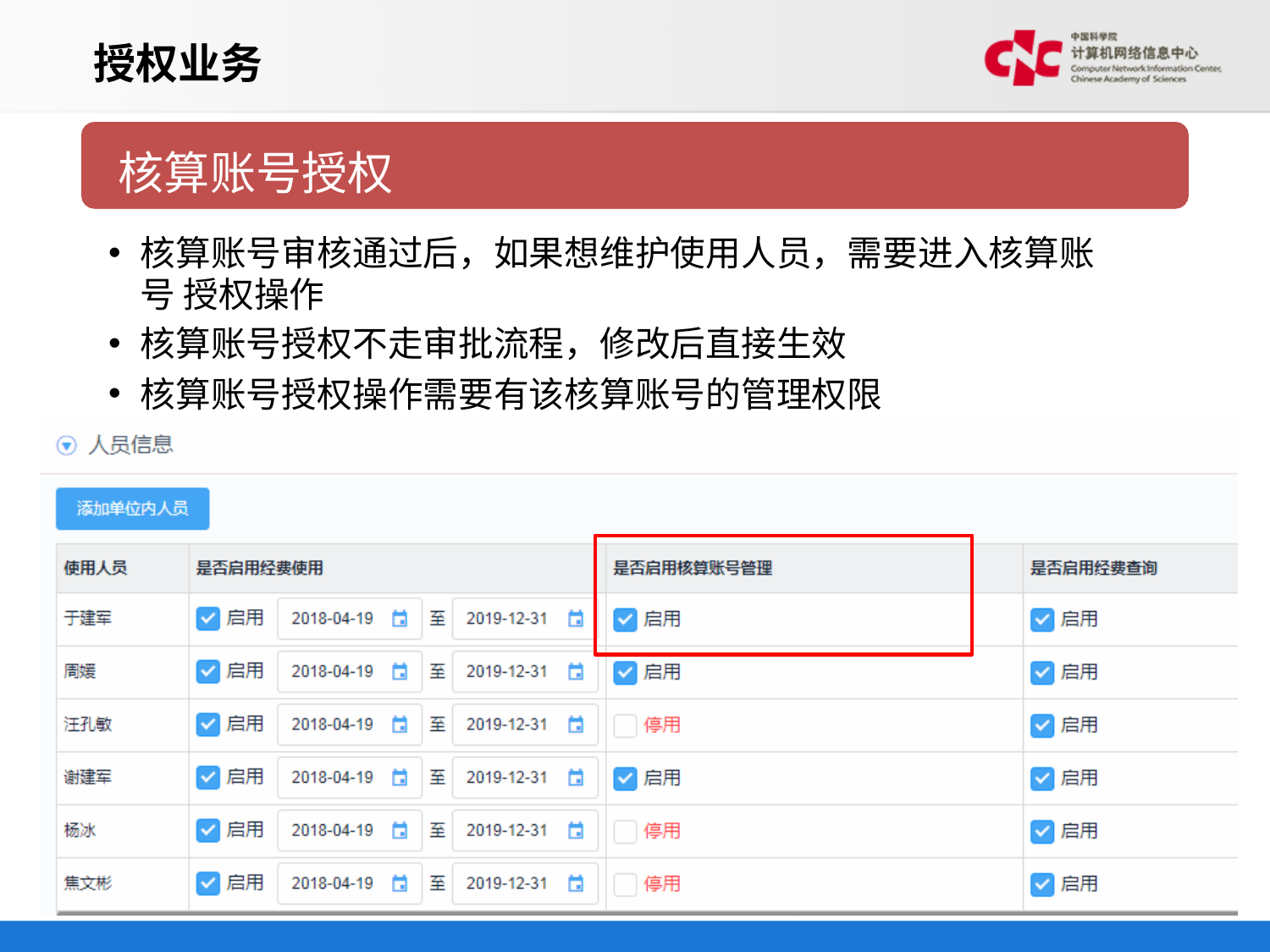

# 授权业务
核算账号授权

核算账号审核通过后，如果想维护使用人员，需要进入核算账号 授权操作
核算账号授权不走审批流程，修改后直接生效
核算账号授权操作需要有该核算账号的管理权限